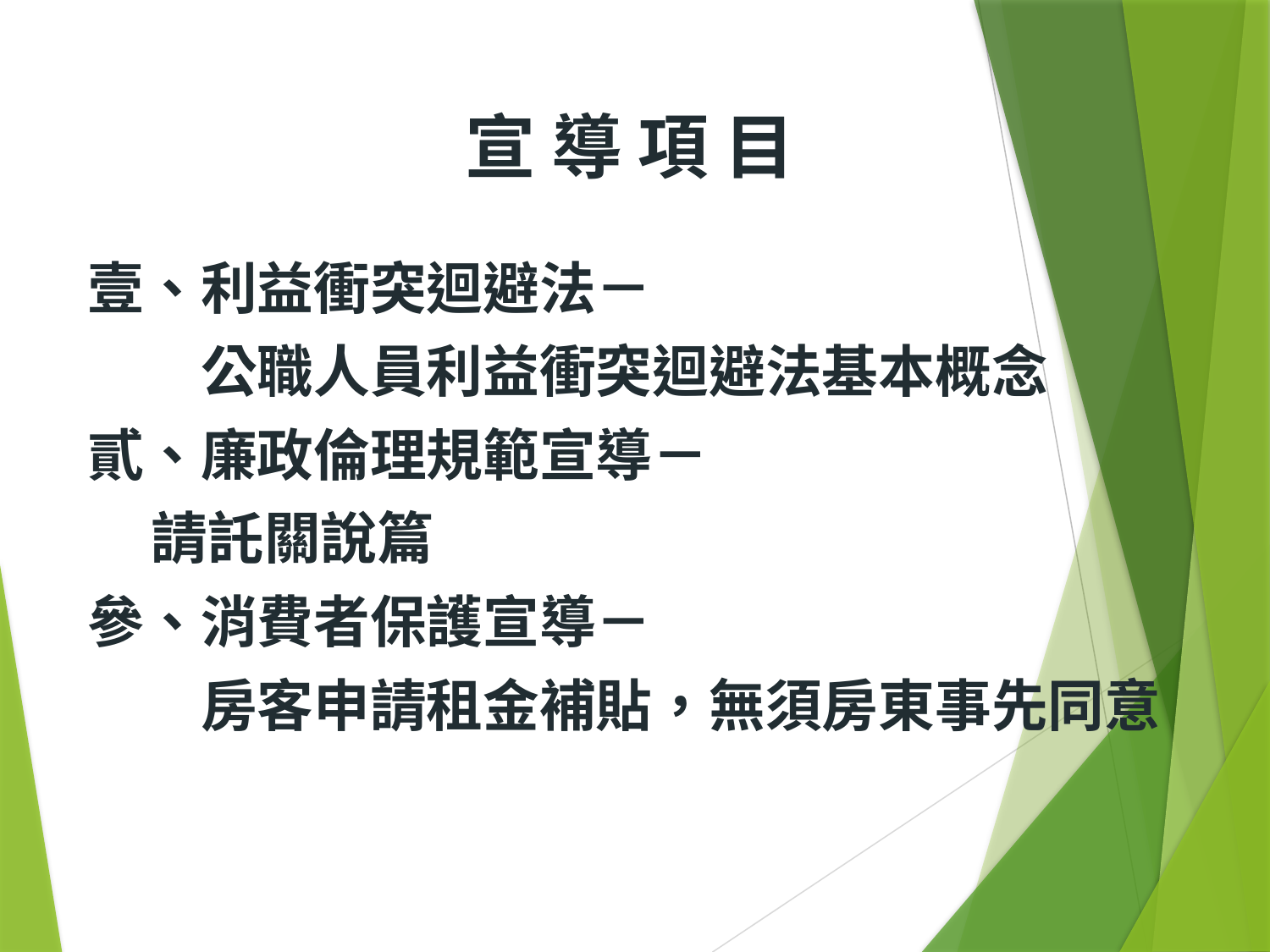

# 宣 導 項 目
壹、利益衝突迴避法－
　　公職人員利益衝突迴避法基本概念
貳、廉政倫理規範宣導－
    請託關說篇
參、消費者保護宣導－
　　房客申請租金補貼，無須房東事先同意